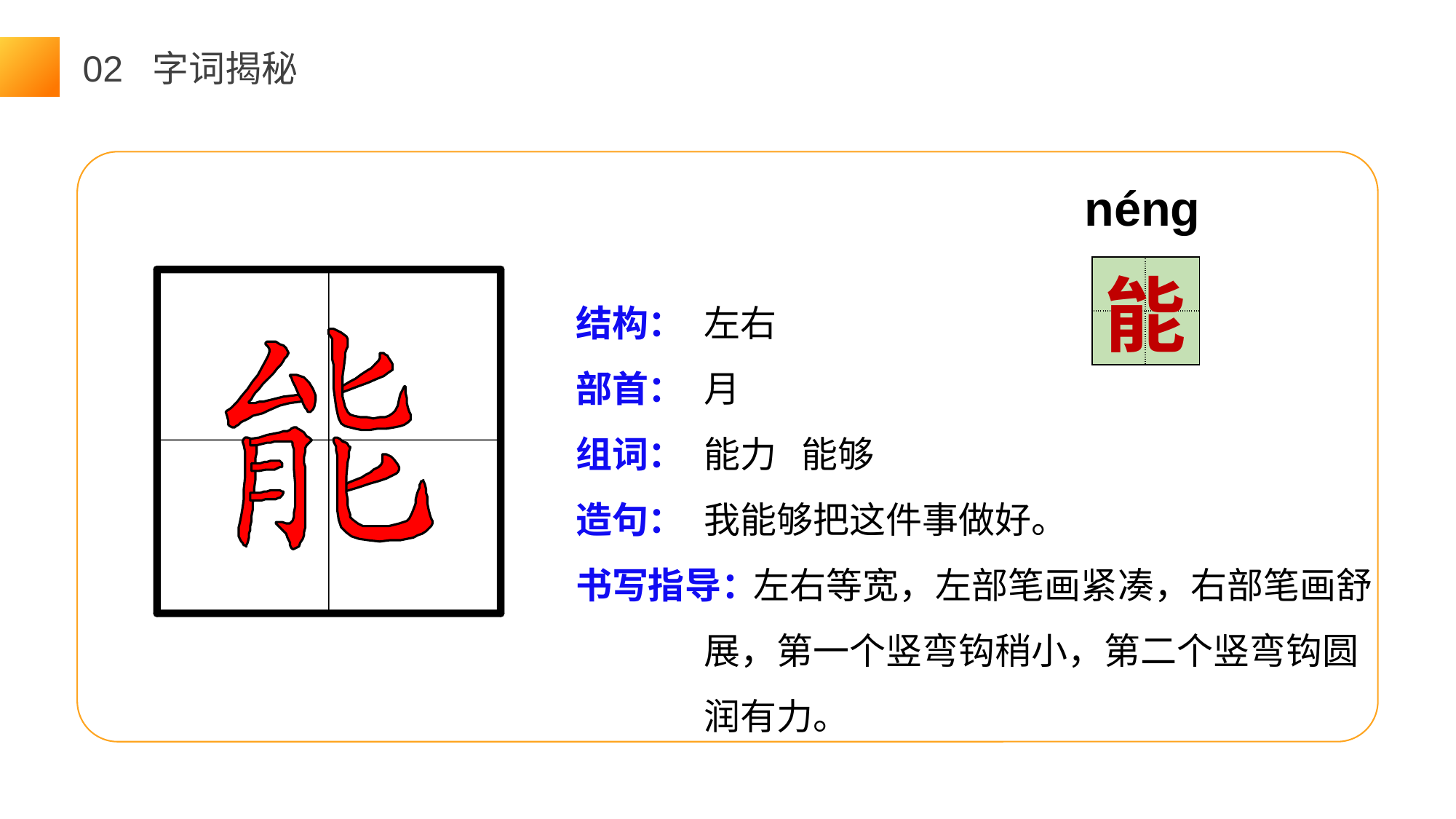

02  字词揭秘
néng
|  |  |
| --- | --- |
|  |  |
能

结构：
部首：
组词：
造句：
书写指导：
左右
月
能力   能够
我能够把这件事做好。
     左右等宽，左部笔画紧凑，右部笔画舒展，第一个竖弯钩稍小，第二个竖弯钩圆润有力。